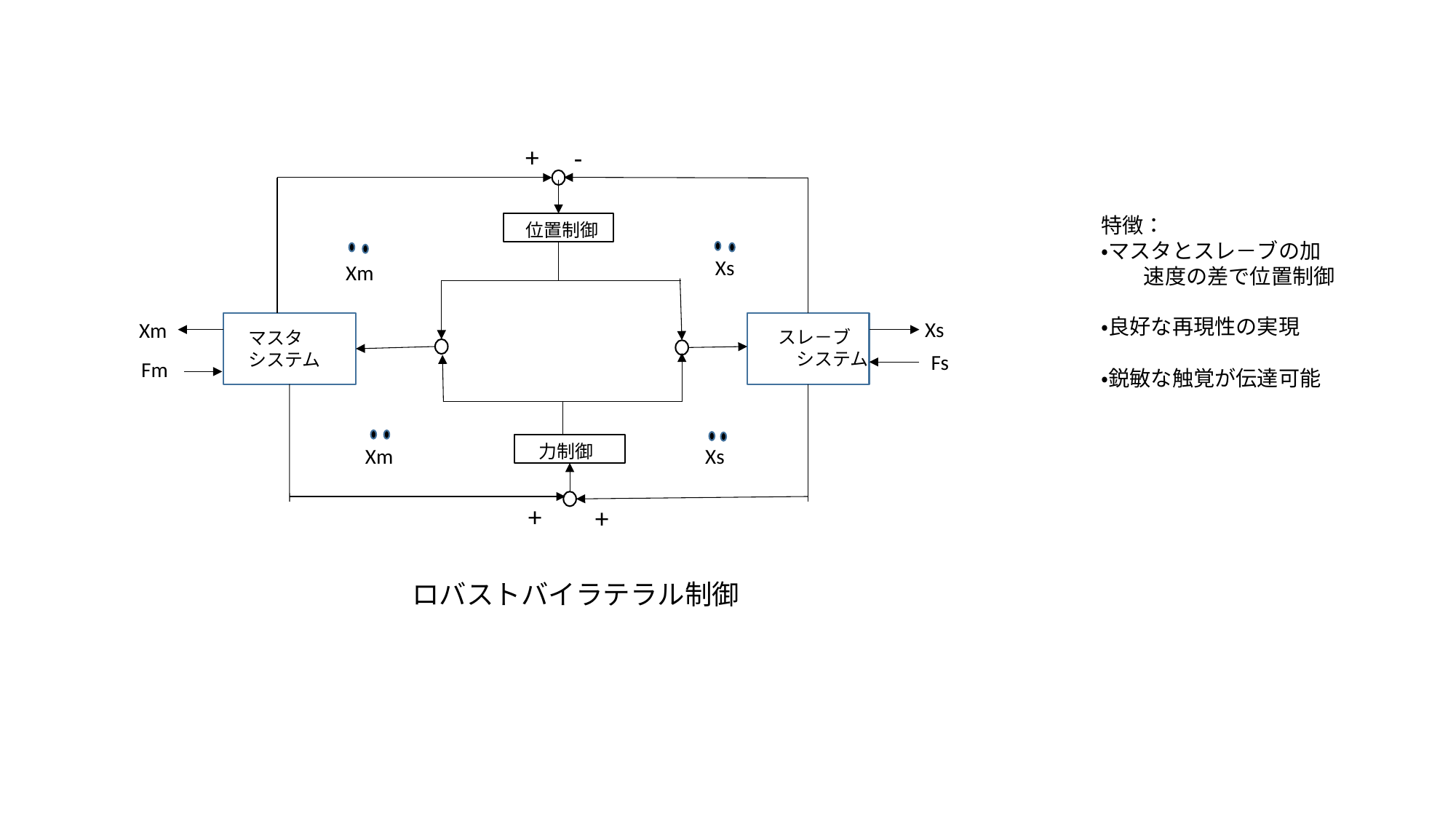

+
-

特徴：
・マスタとスレ－ブの加　　　速度の差で位置制御

・良好な再現性の実現

・鋭敏な触覚が伝達可能

位置制御

Xs
Xm
Xs
Xm

スレ－ブ　　システム
マスタ　　システム

Fs
Fm

力制御
Xm
Xs

+
+
ロバストバイラテラル制御